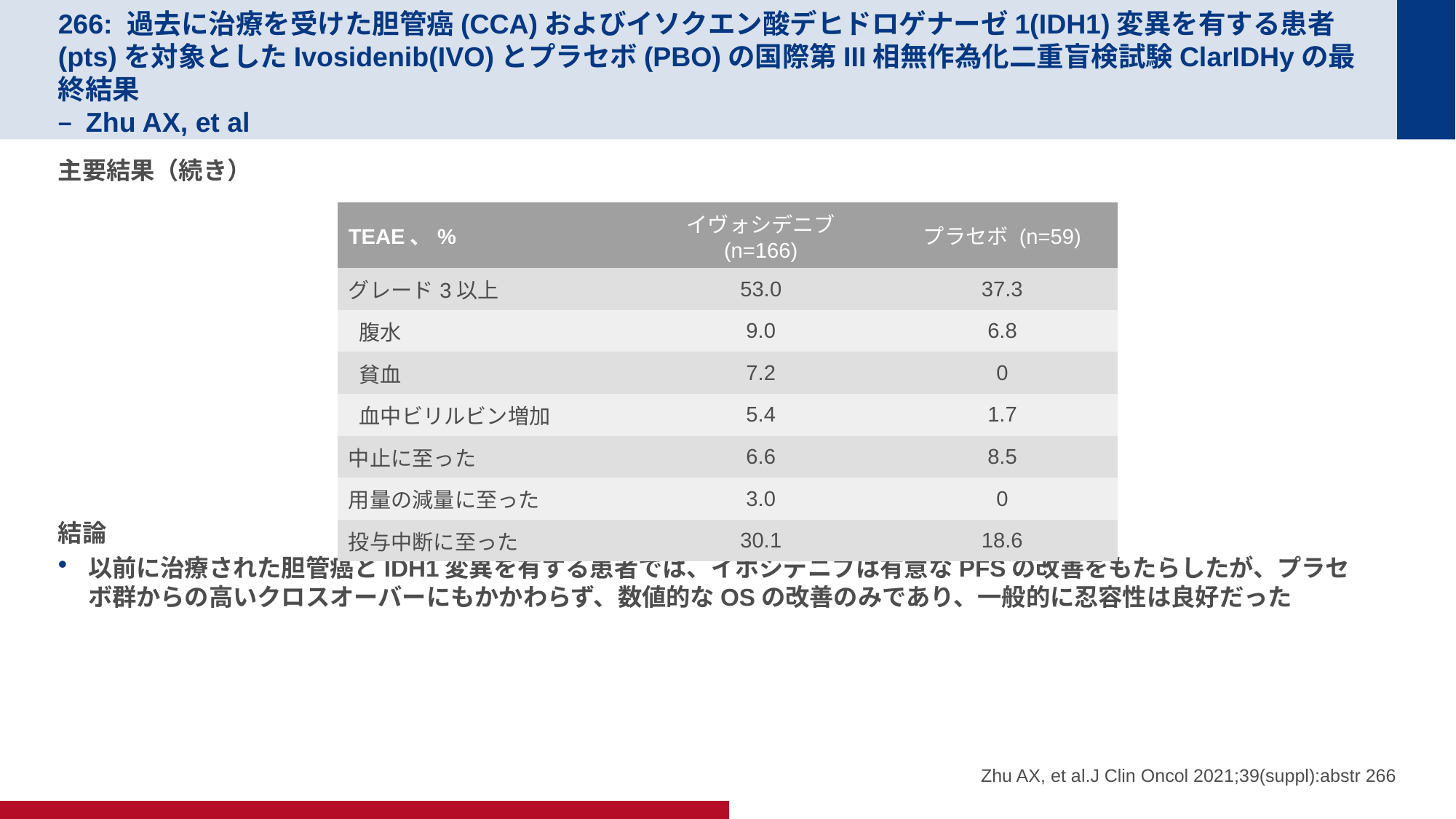

# 266: 過去に治療を受けた胆管癌(CCA)およびイソクエン酸デヒドロゲナーゼ1(IDH1)変異を有する患者(pts)を対象としたIvosidenib(IVO)とプラセボ(PBO)の国際第III相無作為化二重盲検試験ClarIDHyの最終結果 – Zhu AX, et al
主要結果（続き）
結論
以前に治療された胆管癌とIDH1変異を有する患者では、イボシデニブは有意なPFSの改善をもたらしたが、プラセボ群からの高いクロスオーバーにもかかわらず、数値的なOSの改善のみであり、一般的に忍容性は良好だった
| TEAE、% | イヴォシデニブ (n=166) | プラセボ (n=59) |
| --- | --- | --- |
| グレード3以上 | 53.0 | 37.3 |
| 腹水 | 9.0 | 6.8 |
| 貧血 | 7.2 | 0 |
| 血中ビリルビン増加 | 5.4 | 1.7 |
| 中止に至った | 6.6 | 8.5 |
| 用量の減量に至った | 3.0 | 0 |
| 投与中断に至った | 30.1 | 18.6 |
Zhu AX, et al.J Clin Oncol 2021;39(suppl):abstr 266